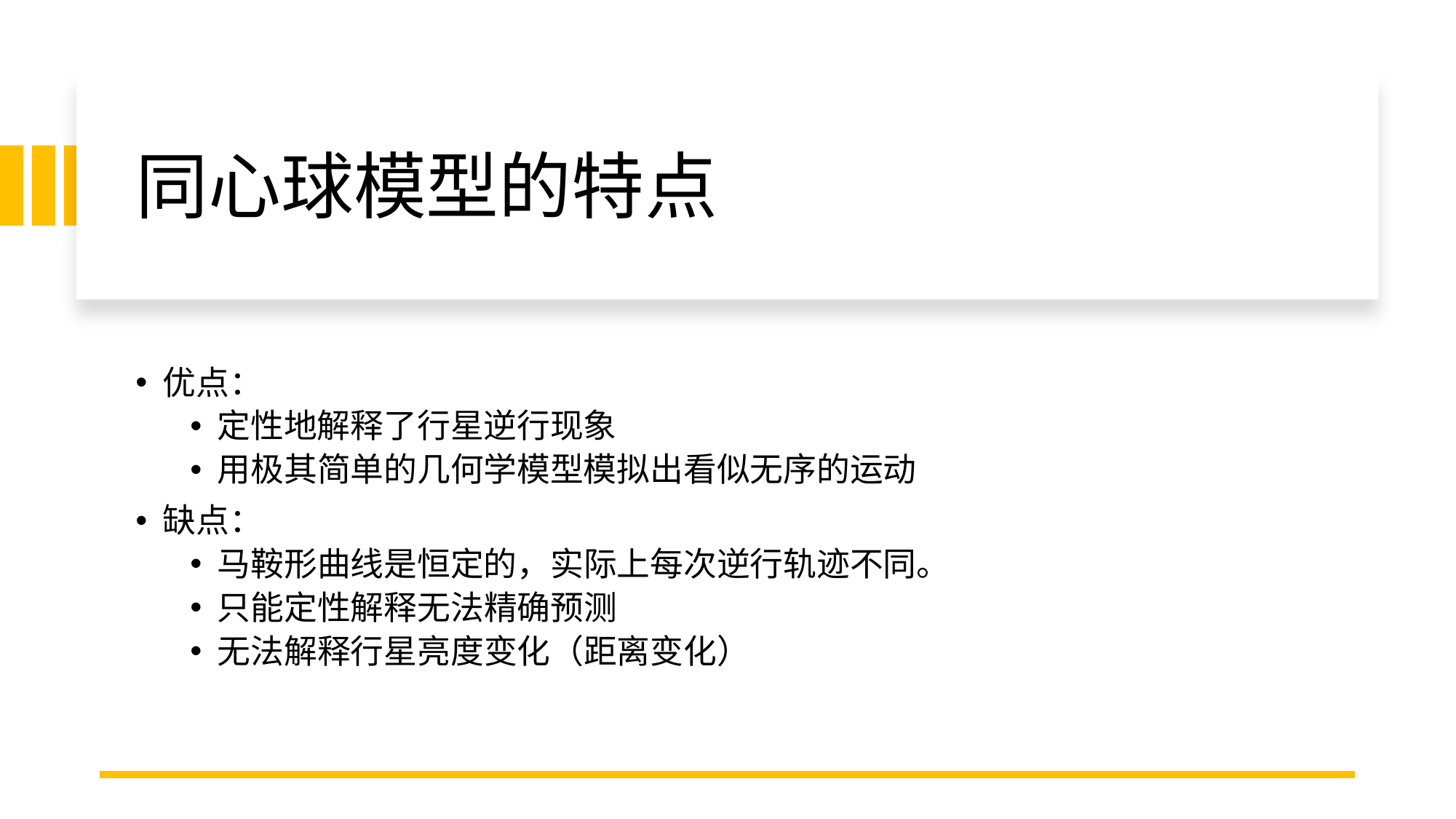

# 同心球模型的特点

优点：
定性地解释了行星逆行现象
用极其简单的几何学模型模拟出看似无序的运动
缺点：
马鞍形曲线是恒定的，实际上每次逆行轨迹不同。
只能定性解释无法精确预测
无法解释行星亮度变化（距离变化）